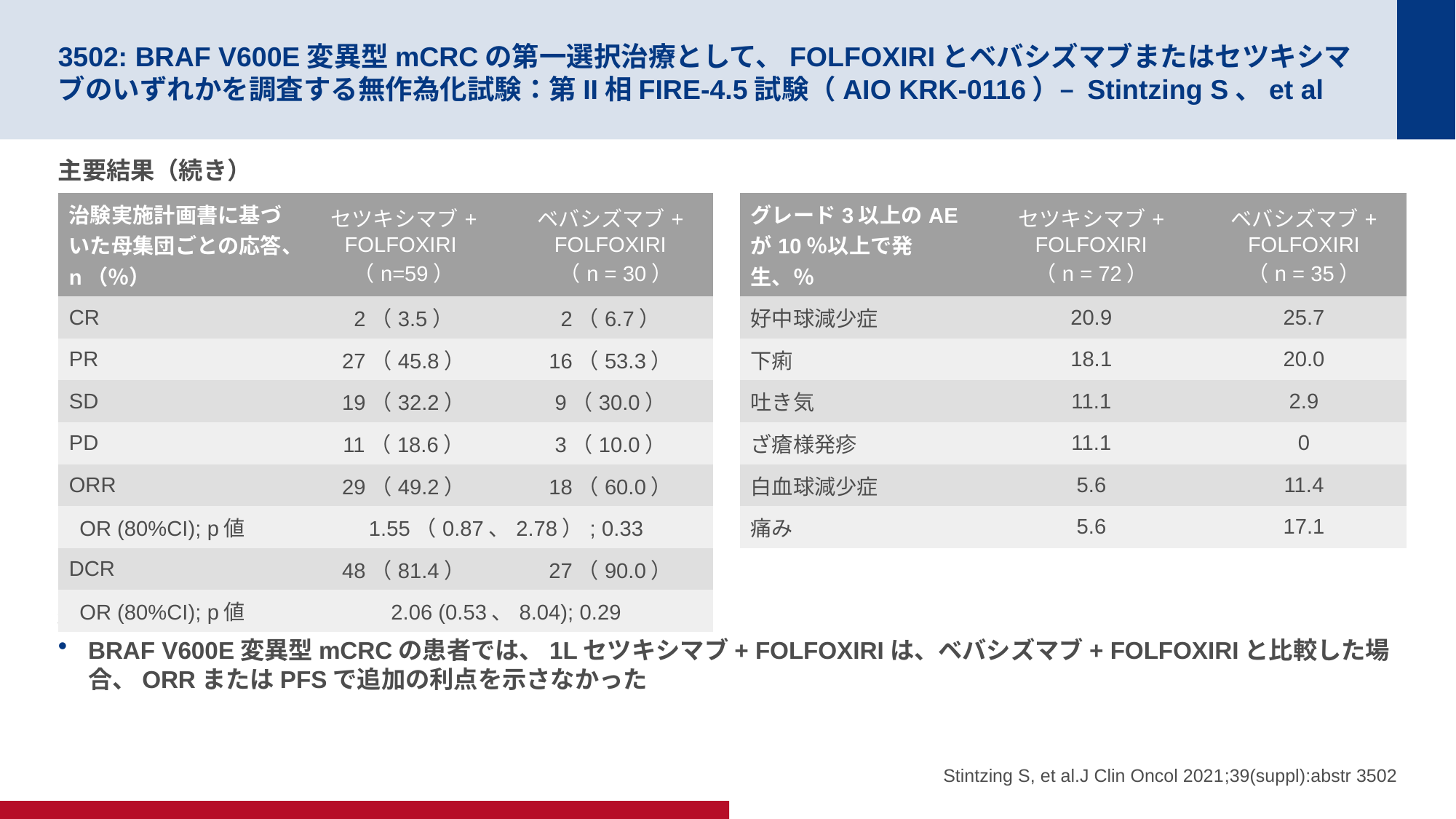

# 3502: BRAF V600E変異型mCRCの第一選択治療として、FOLFOXIRIとベバシズマブまたはセツキシマブのいずれかを調査する無作為化試験：第II相FIRE-4.5試験（AIO KRK-0116）– Stintzing S、et al
主要結果（続き）
結論
BRAF V600E変異型mCRCの患者では、1Lセツキシマブ+ FOLFOXIRIは、ベバシズマブ+ FOLFOXIRIと比較した場合、ORRまたはPFSで追加の利点を示さなかった

| 治験実施計画書に基づいた母集団ごとの応答、n（％） | セツキシマブ+ FOLFOXIRI （n=59） | ベバシズマブ+ FOLFOXIRI （n = 30） |
| --- | --- | --- |
| CR | 2（3.5） | 2（6.7） |
| PR | 27（45.8） | 16（53.3） |
| SD | 19（32.2） | 9（30.0） |
| PD | 11（18.6） | 3（10.0） |
| ORR | 29（49.2） | 18（60.0） |
| OR (80%CI); p値 | 1.55（0.87、2.78）; 0.33 |  |
| DCR | 48（81.4） | 27（90.0） |
| OR (80%CI); p値 | 2.06 (0.53、8.04); 0.29 |  |
| グレード3以上のAEが10％以上で発生、％ | セツキシマブ+ FOLFOXIRI （n = 72） | ベバシズマブ+ FOLFOXIRI （n = 35） |
| --- | --- | --- |
| 好中球減少症 | 20.9 | 25.7 |
| 下痢 | 18.1 | 20.0 |
| 吐き気 | 11.1 | 2.9 |
| ざ瘡様発疹 | 11.1 | 0 |
| 白血球減少症 | 5.6 | 11.4 |
| 痛み | 5.6 | 17.1 |
Stintzing S, et al.J Clin Oncol 2021;39(suppl):abstr 3502